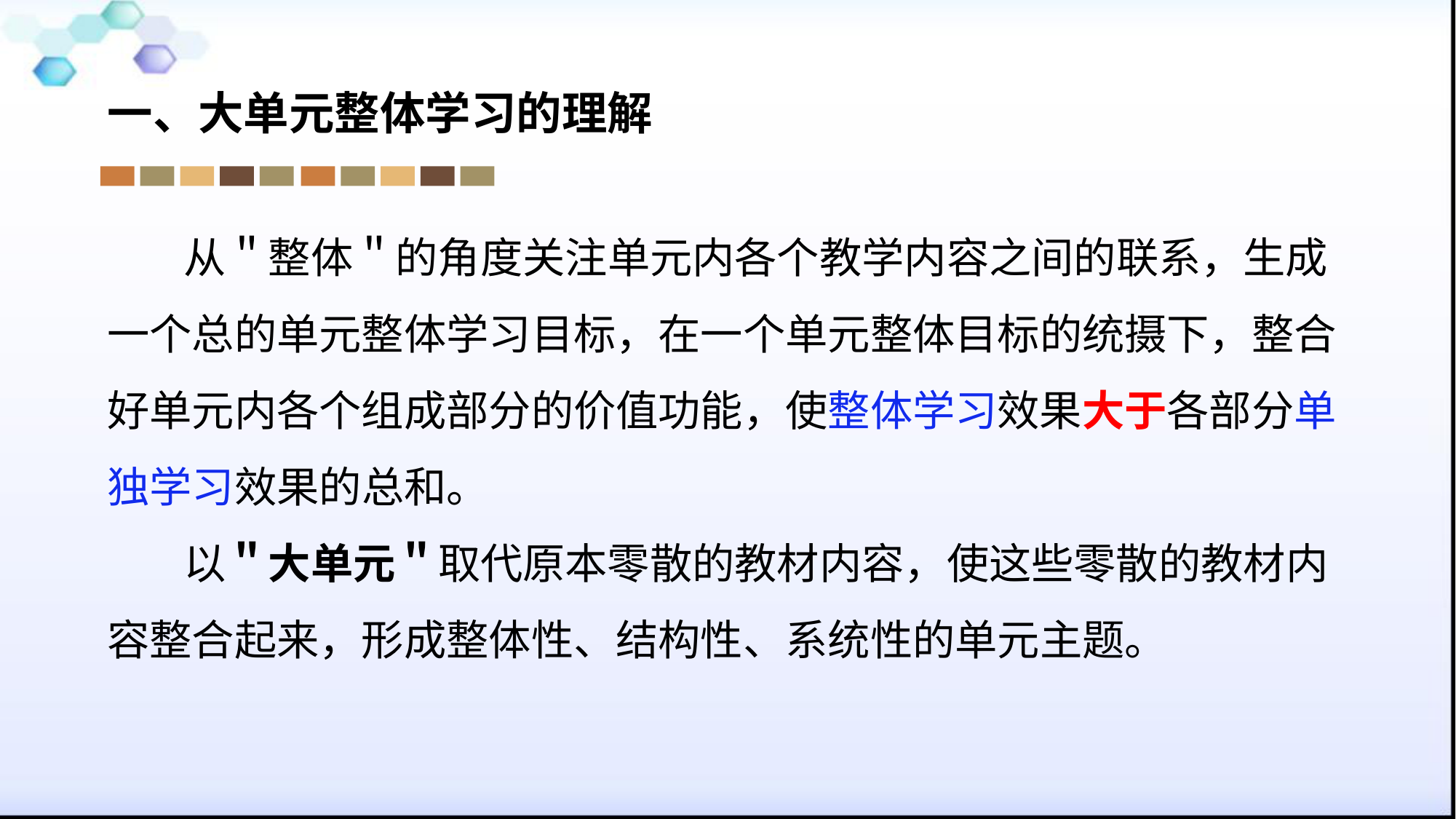

一、大单元整体学习的理解

       从＂整体＂的角度关注单元内各个教学内容之间的联系，生成一个总的单元整体学习目标，在一个单元整体目标的统摄下，整合好单元内各个组成部分的价值功能，使整体学习效果大于各部分单独学习效果的总和。
       以＂大单元＂取代原本零散的教材内容，使这些零散的教材内容整合起来，形成整体性、结构性、系统性的单元主题。